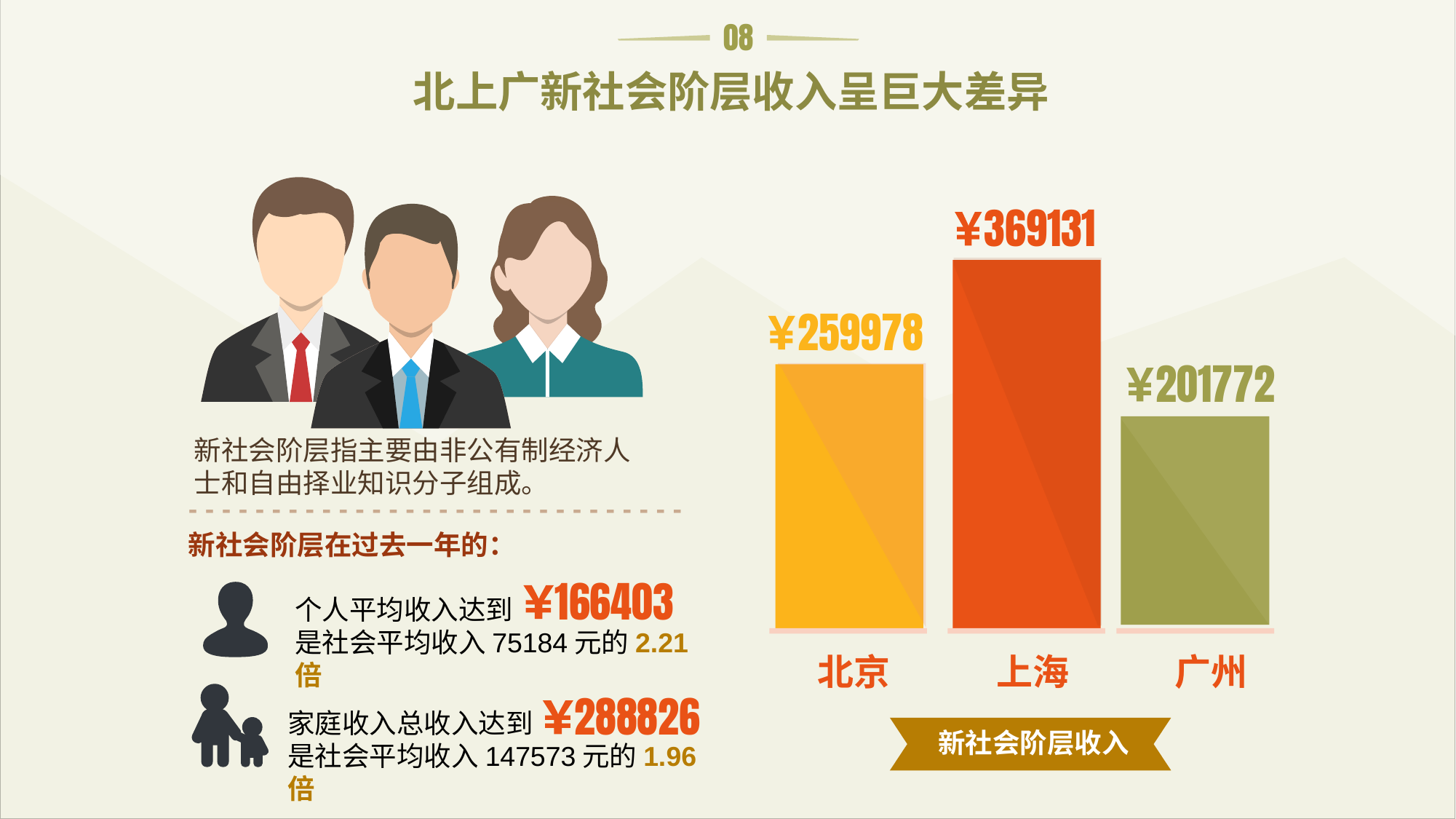

08

北上广新社会阶层收入呈巨大差异

369131

259978

201772

新社会阶层指主要由非公有制经济人士和自由择业知识分子组成。
- - - - - - - - - - - - - - - - - - - - - - - - - - - - - -

新社会阶层在过去一年的：
166403

个人平均收入达到
是社会平均收入75184元的2.21倍

北京
上海
广州

288826

家庭收入总收入达到
是社会平均收入147573元的1.96倍

新社会阶层收入